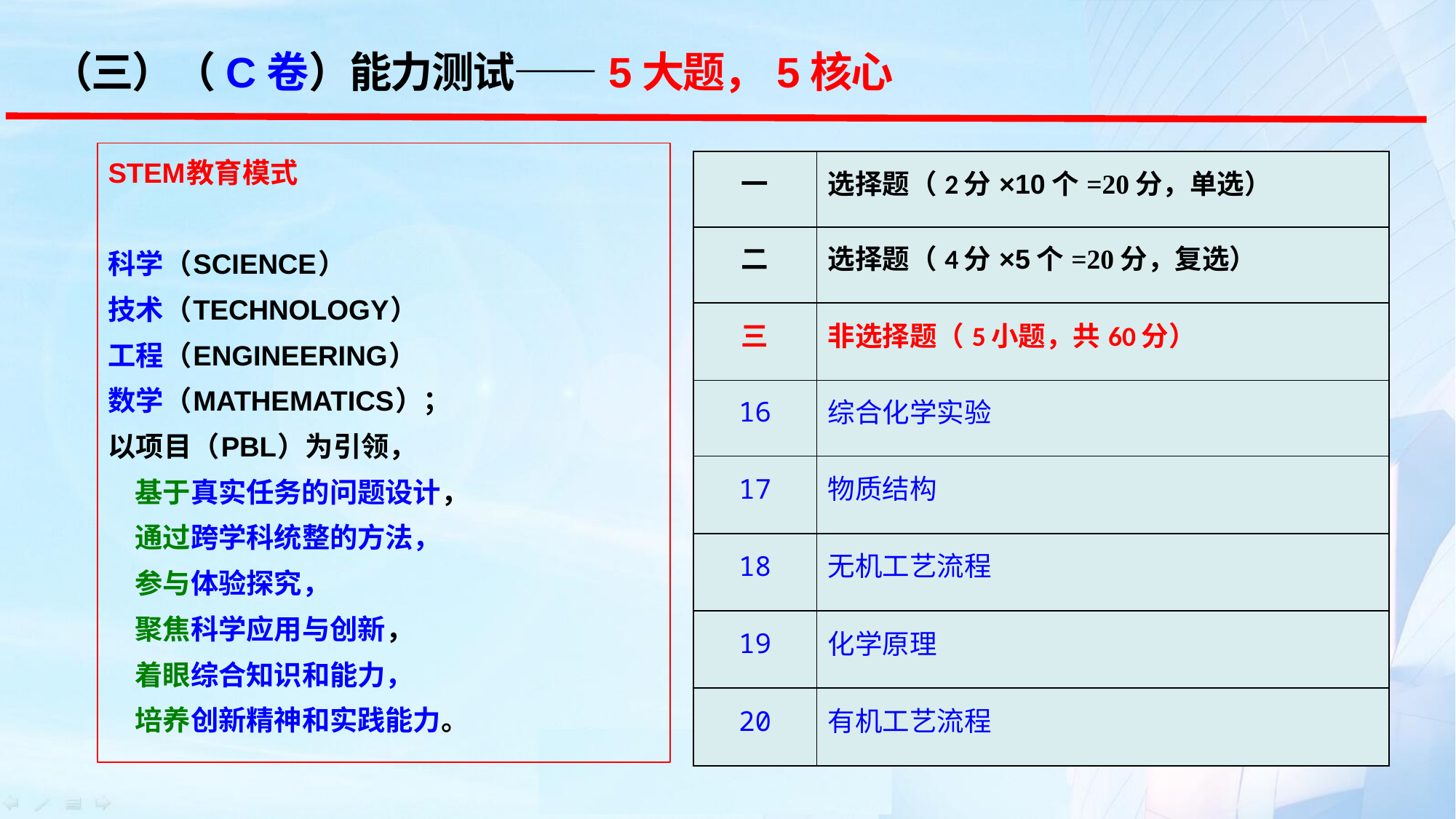

（三）（C卷）能力测试——5大题，5核心
STEM教育模式

科学（SCIENCE）
技术（TECHNOLOGY）
工程（ENGINEERING）
数学（MATHEMATICS）；
以项目（PBL）为引领，
    基于真实任务的问题设计，
    通过跨学科统整的方法，
    参与体验探究，
    聚焦科学应用与创新，
    着眼综合知识和能力，
    培养创新精神和实践能力。
| 一 | 选择题（2分×10个=20分，单选） |
| --- | --- |
| 二 | 选择题（4分×5个=20分，复选） |
| 三 | 非选择题（5小题，共60分） |
| 16 | 综合化学实验 |
| 17 | 物质结构 |
| 18 | 无机工艺流程 |
| 19 | 化学原理 |
| 20 | 有机工艺流程 |
167